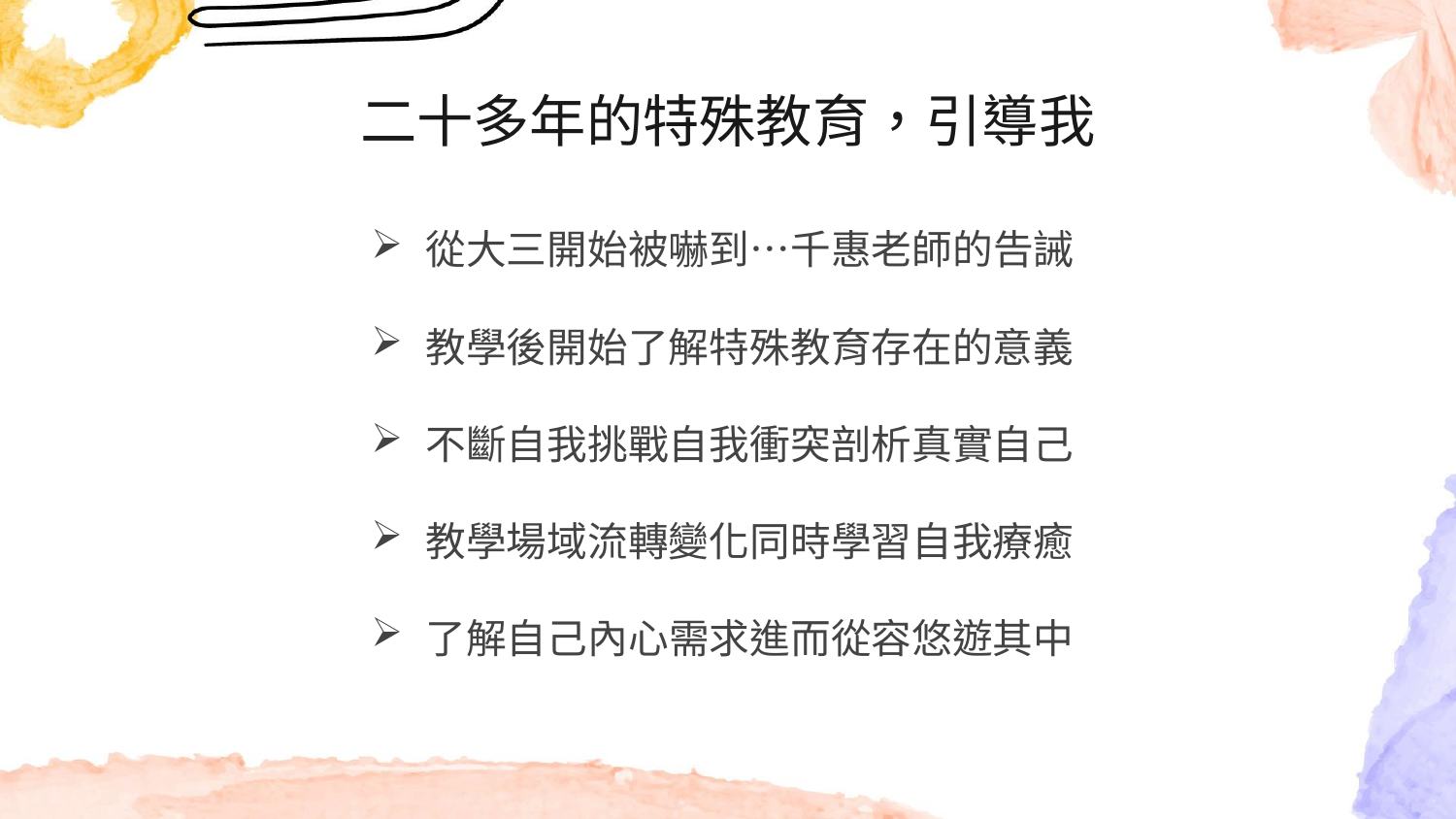

# 二十多年的特殊教育，引導我
從大三開始被嚇到…千惠老師的告誡

教學後開始了解特殊教育存在的意義

不斷自我挑戰自我衝突剖析真實自己

教學場域流轉變化同時學習自我療癒

了解自己內心需求進而從容悠遊其中